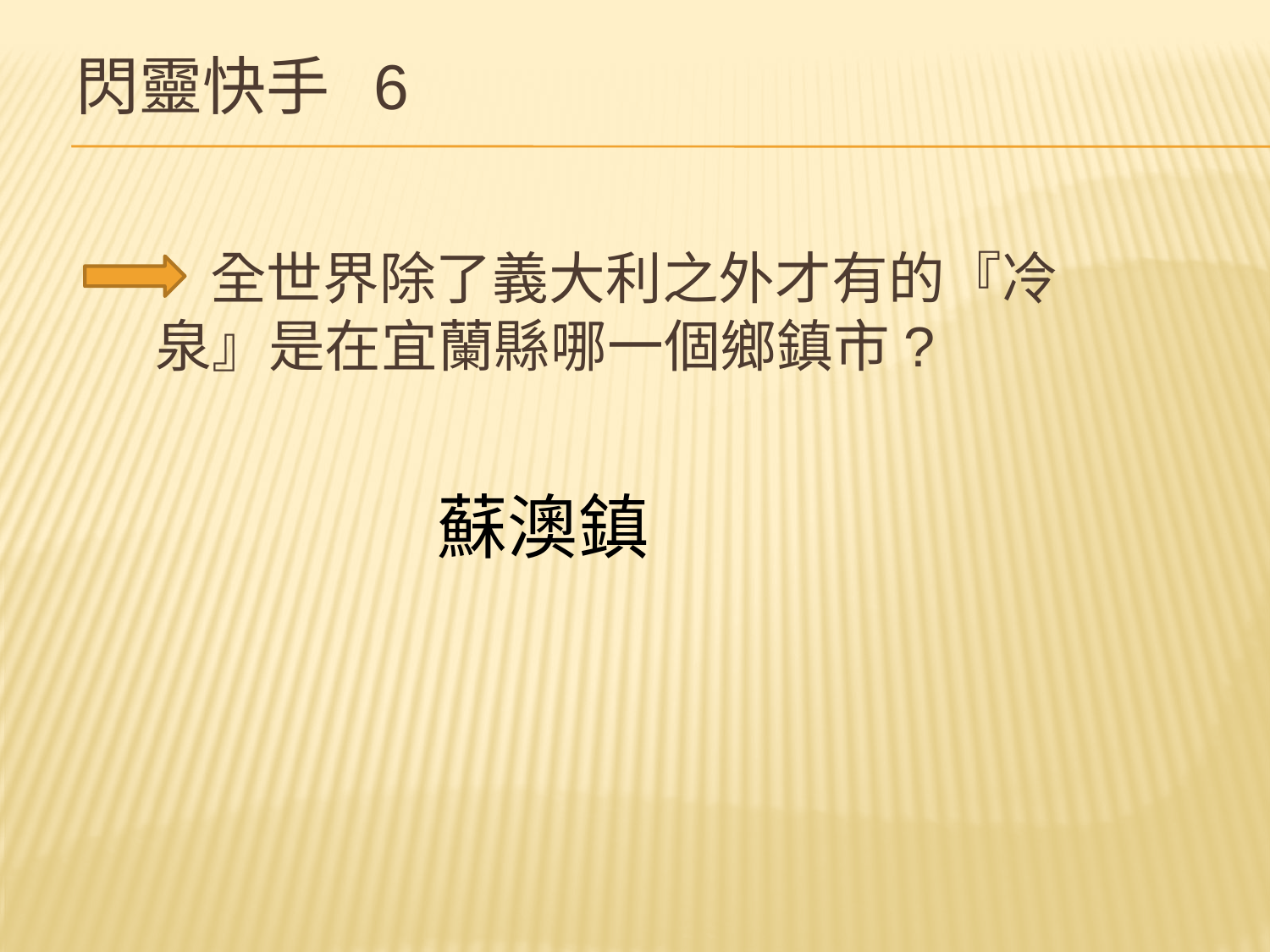

# 閃靈快手  6
       全世界除了義大利之外才有的『冷泉』是在宜蘭縣哪一個鄉鎮市?

蘇澳鎮